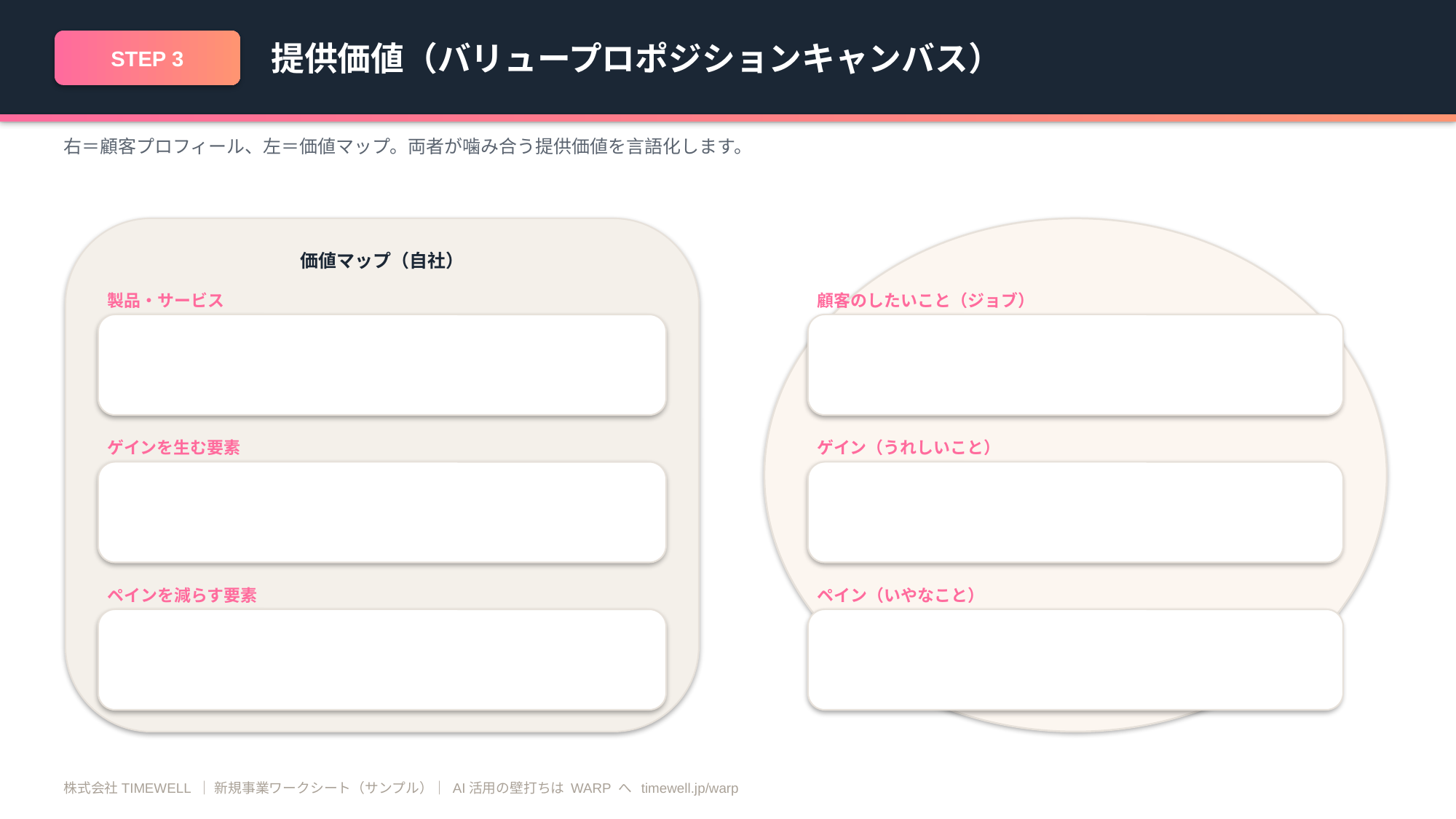

提供価値（バリュープロポジションキャンバス）
STEP 3

右＝顧客プロフィール、左＝価値マップ。両者が噛み合う提供価値を言語化します。
価値マップ（自社）

製品・サービス
顧客のしたいこと（ジョブ）

ゲインを生む要素
ゲイン（うれしいこと）

ペインを減らす要素
ペイン（いやなこと）

株式会社TIMEWELL ｜ 新規事業ワークシート（サンプル）｜ AI活用の壁打ちは WARP へ  timewell.jp/warp